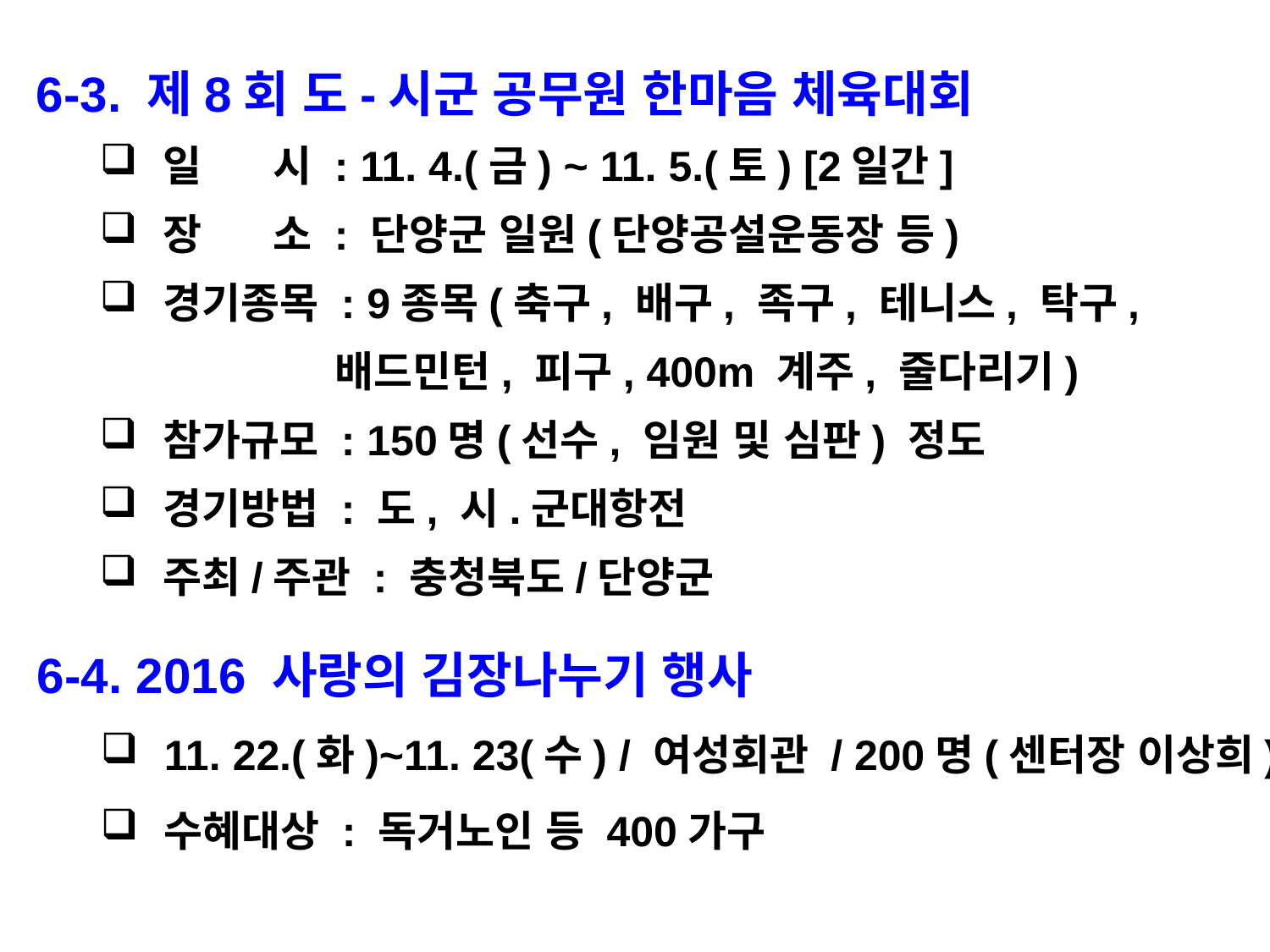

6-3. 제8회 도-시군 공무원 한마음 체육대회
일      시 : 11. 4.(금) ~ 11. 5.(토) [2일간]
장      소 : 단양군 일원(단양공설운동장 등)
경기종목 : 9종목(축구, 배구, 족구, 테니스, 탁구,
                   배드민턴, 피구, 400m 계주, 줄다리기)
참가규모 : 150명(선수, 임원 및 심판) 정도
경기방법 : 도, 시.군대항전
주최/주관 : 충청북도/단양군

6-4. 2016 사랑의 김장나누기 행사
11. 22.(화)~11. 23(수) / 여성회관 / 200명(센터장 이상희)
수혜대상 : 독거노인 등 400가구